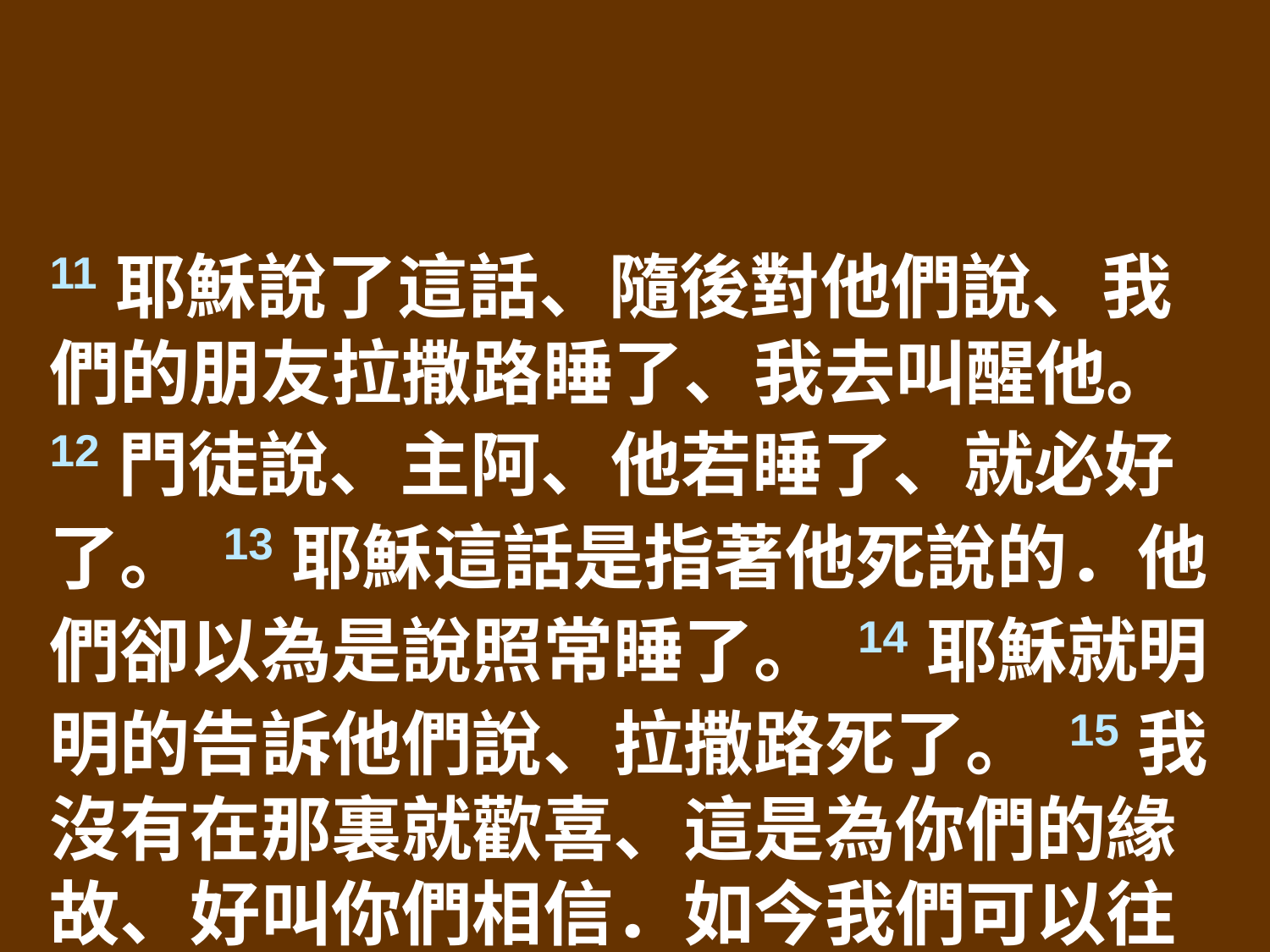

11耶穌說了這話、隨後對他們說、我們的朋友拉撒路睡了、我去叫醒他。 12門徒說、主阿、他若睡了、就必好了。 13耶穌這話是指著他死說的．他們卻以為是說照常睡了。 14耶穌就明明的告訴他們說、拉撒路死了。 15我沒有在那裏就歡喜、這是為你們的緣故、好叫你們相信．如今我們可以往他那裏去吧。